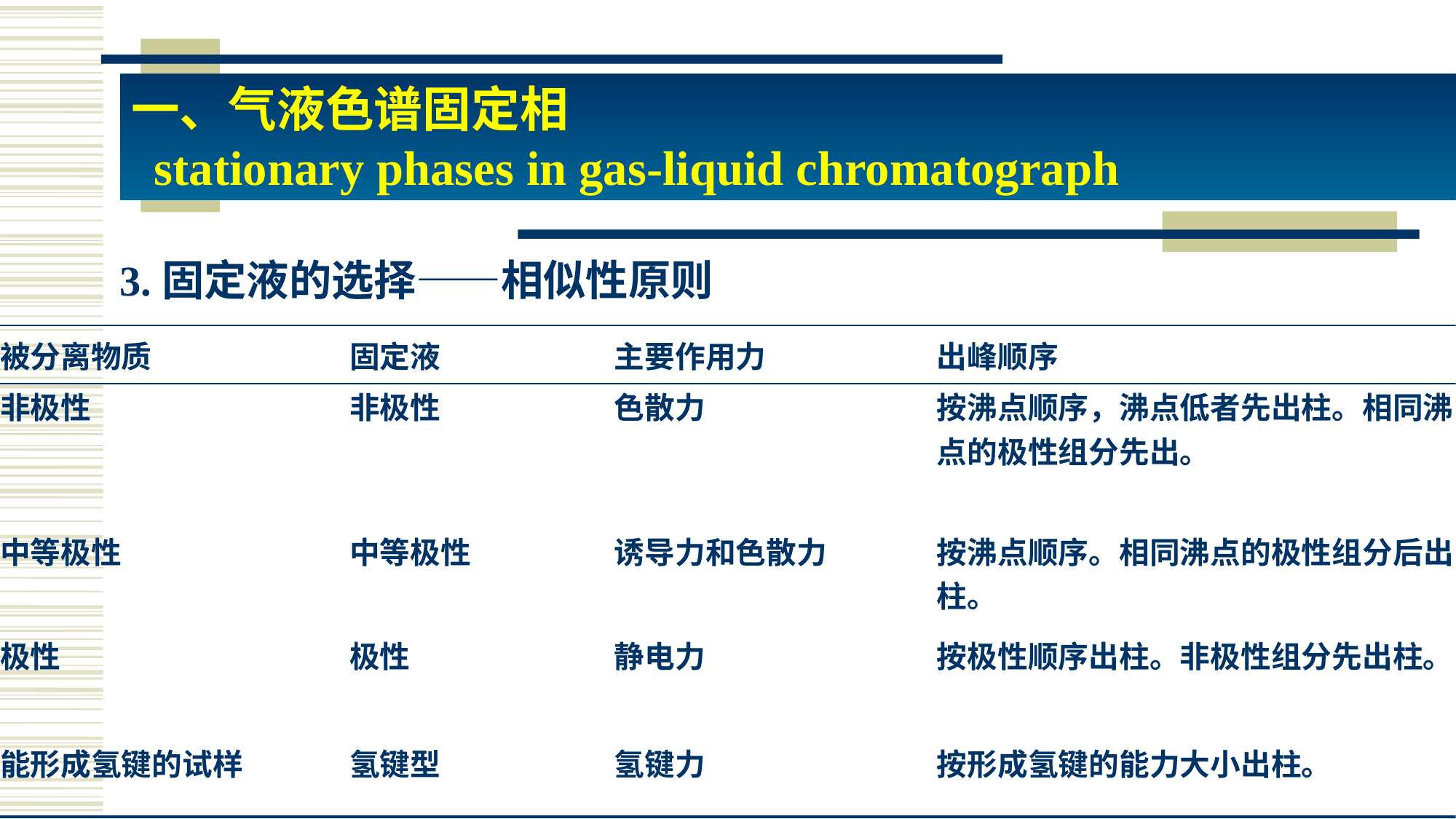

一、气液色谱固定相
 stationary phases in gas-liquid chromatograph
# 3.固定液的选择——相似性原则
| 被分离物质 | 固定液 | 主要作用力 | 出峰顺序 |
| --- | --- | --- | --- |
| 非极性 | 非极性 | 色散力 | 按沸点顺序，沸点低者先出柱。相同沸点的极性组分先出。 |
| 中等极性 | 中等极性 | 诱导力和色散力 | 按沸点顺序。相同沸点的极性组分后出柱。 |
| 极性 | 极性 | 静电力 | 按极性顺序出柱。非极性组分先出柱。 |
| 能形成氢键的试样 | 氢键型 | 氢键力 | 按形成氢键的能力大小出柱。 |